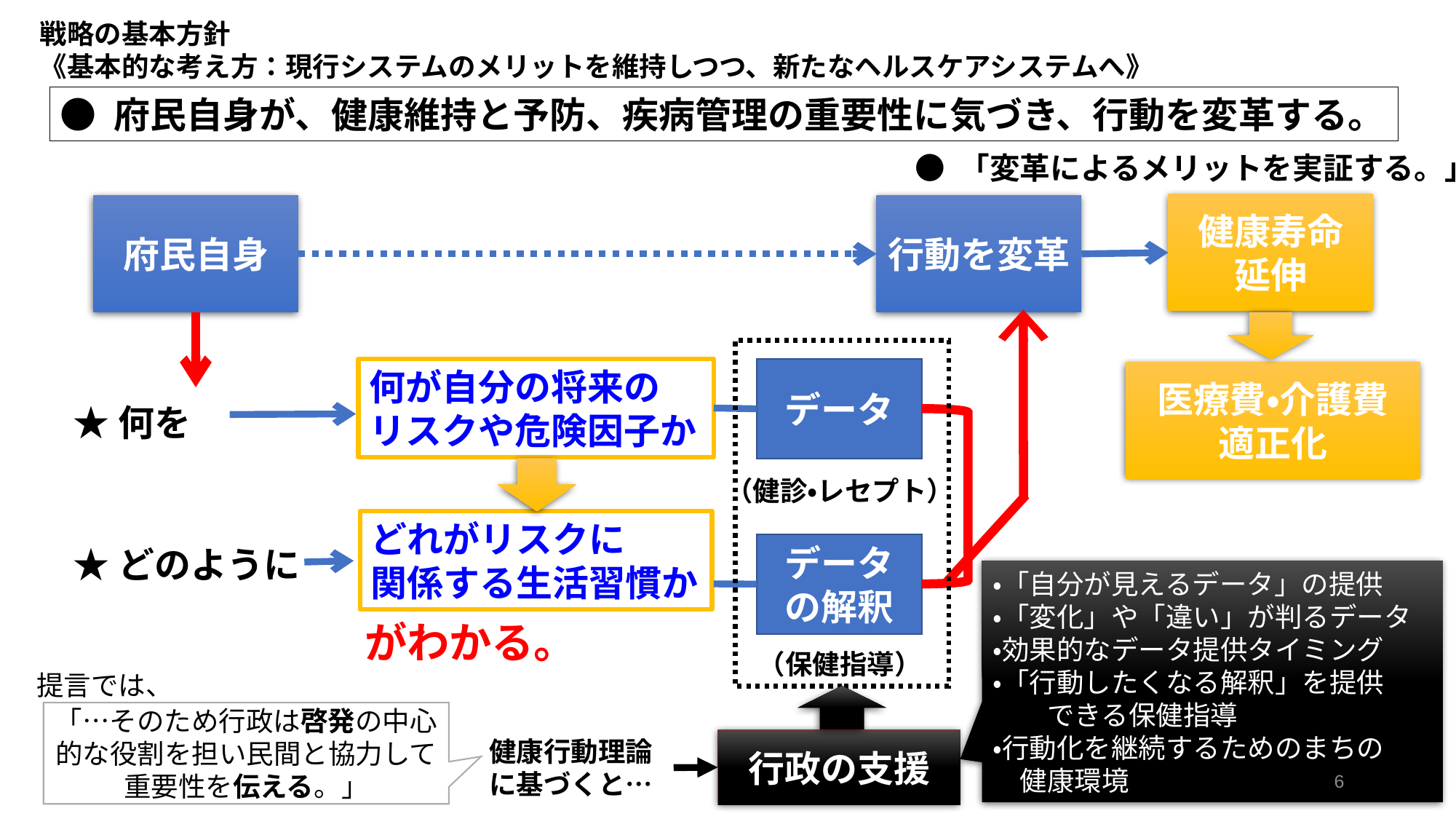

戦略の基本方針
《基本的な考え⽅：現⾏システムのメリットを維持しつつ、新たなヘルスケアシステムへ》
● 府⺠⾃⾝が、健康維持と予防、疾病管理の重要性に気づき、⾏動を変⾰する。
● 「変⾰によるメリットを実証する。」
健康寿命
延伸
府民自身
行動を変革

何が自分の将来の
リスクや危険因子か
データ
医療費・介護費
適正化
★何を

（健診・レセプト）
どれがリスクに　　関係する生活習慣か
データの解釈
★どのように
・「自分が見えるデータ」の提供
・「変化」や「違い」が判るデータ
・効果的なデータ提供タイミング
・「行動したくなる解釈」を提供
　　できる保健指導
・行動化を継続するためのまちの
　健康環境
がわかる。
（保健指導）
提言では、

「…そのため行政は啓発の中心的な役割を担い民間と協力して重要性を伝える。」
健康行動理論に基づくと…
行政の支援
6